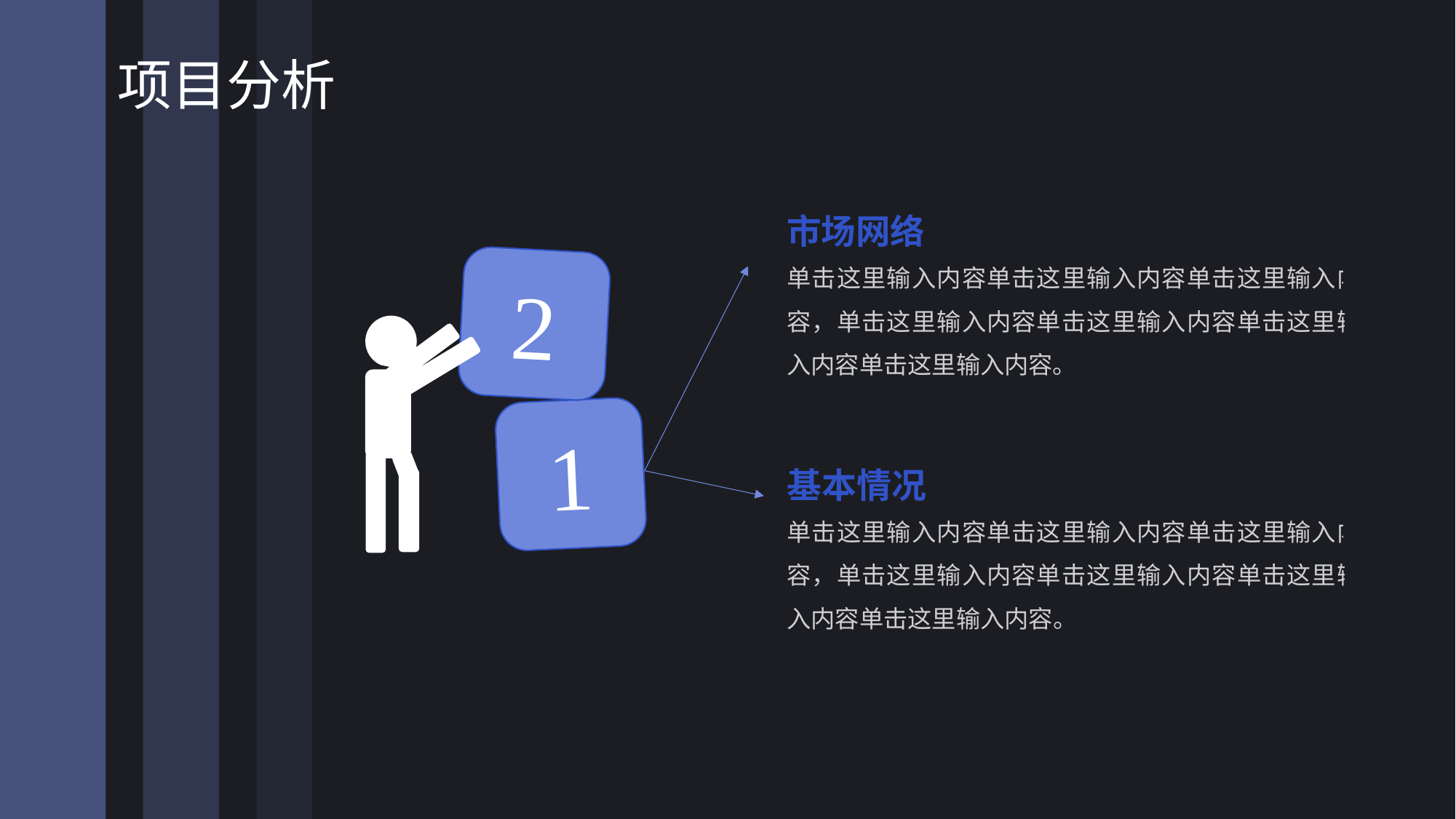

# 项目分析
市场网络
单击这里输入内容单击这里输入内容单击这里输入内容，单击这里输入内容单击这里输入内容单击这里输入内容单击这里输入内容。
2

1
基本情况
单击这里输入内容单击这里输入内容单击这里输入内容，单击这里输入内容单击这里输入内容单击这里输入内容单击这里输入内容。